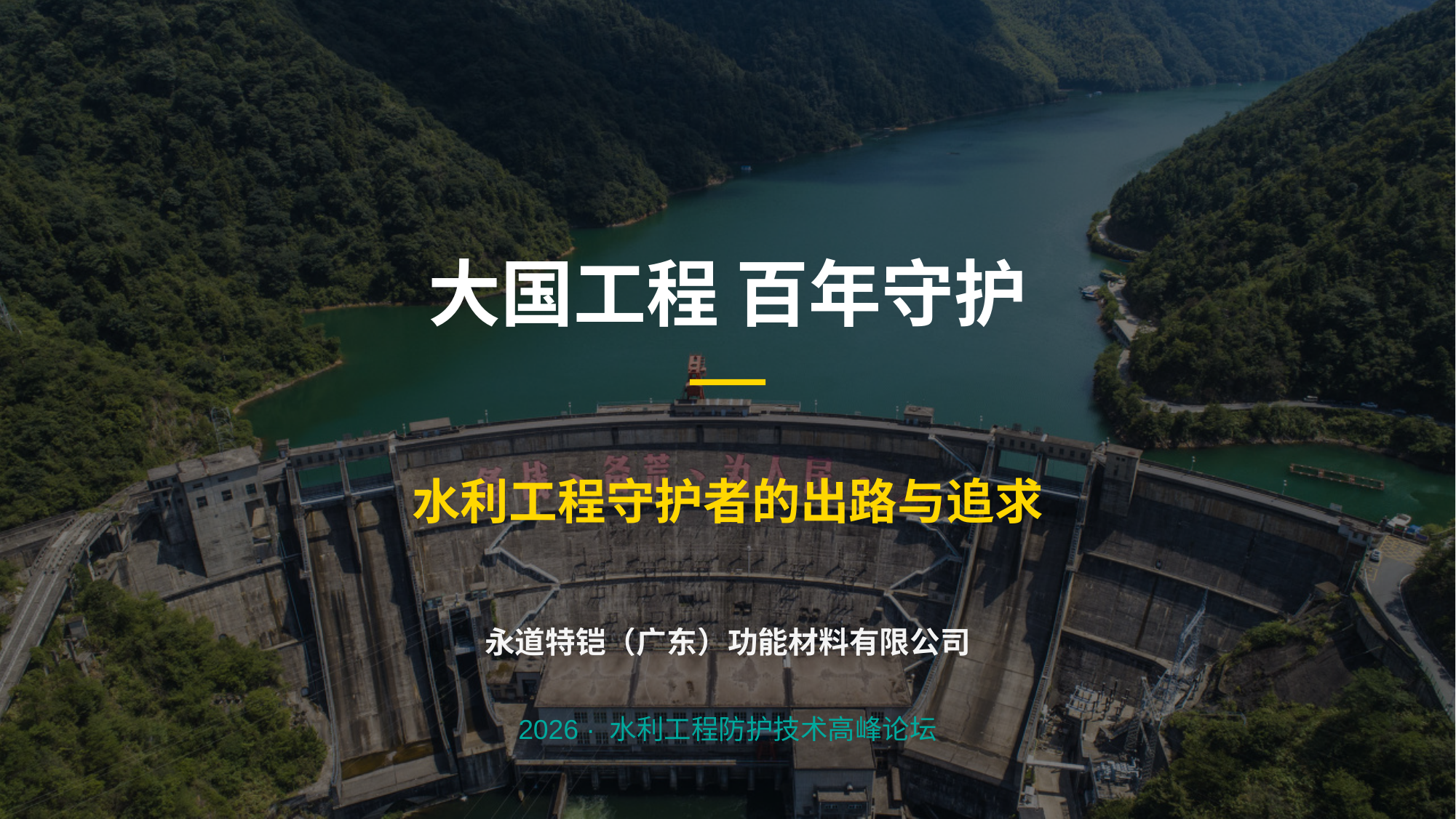

大国工程 百年守护

水利工程守护者的出路与追求
永道特铠（广东）功能材料有限公司
2026 · 水利工程防护技术高峰论坛